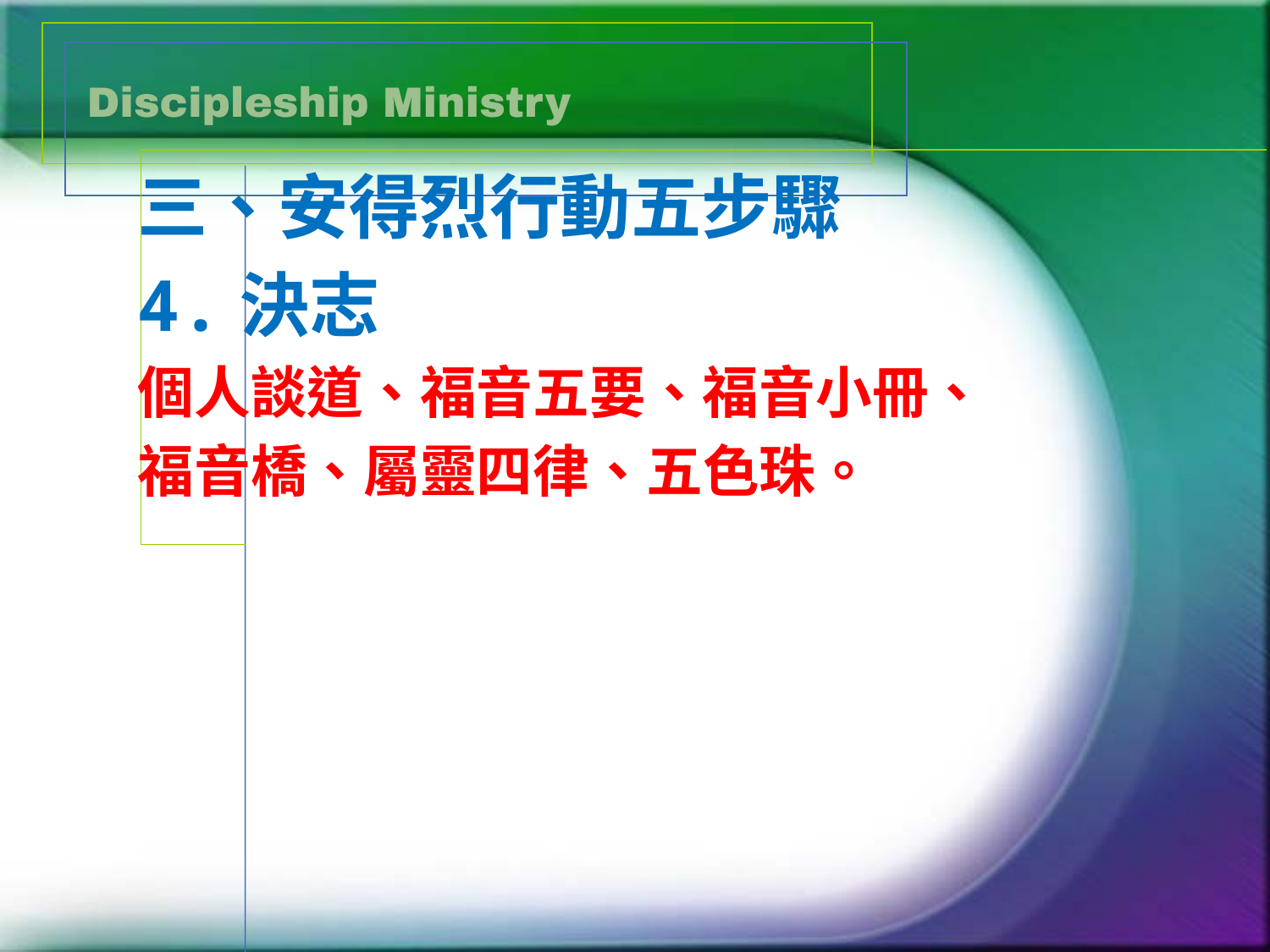

# Discipleship Ministry
三、安得烈行動五步驟
4.決志
個人談道、福音五要、福音小冊、
福音橋、屬靈四律、五色珠。